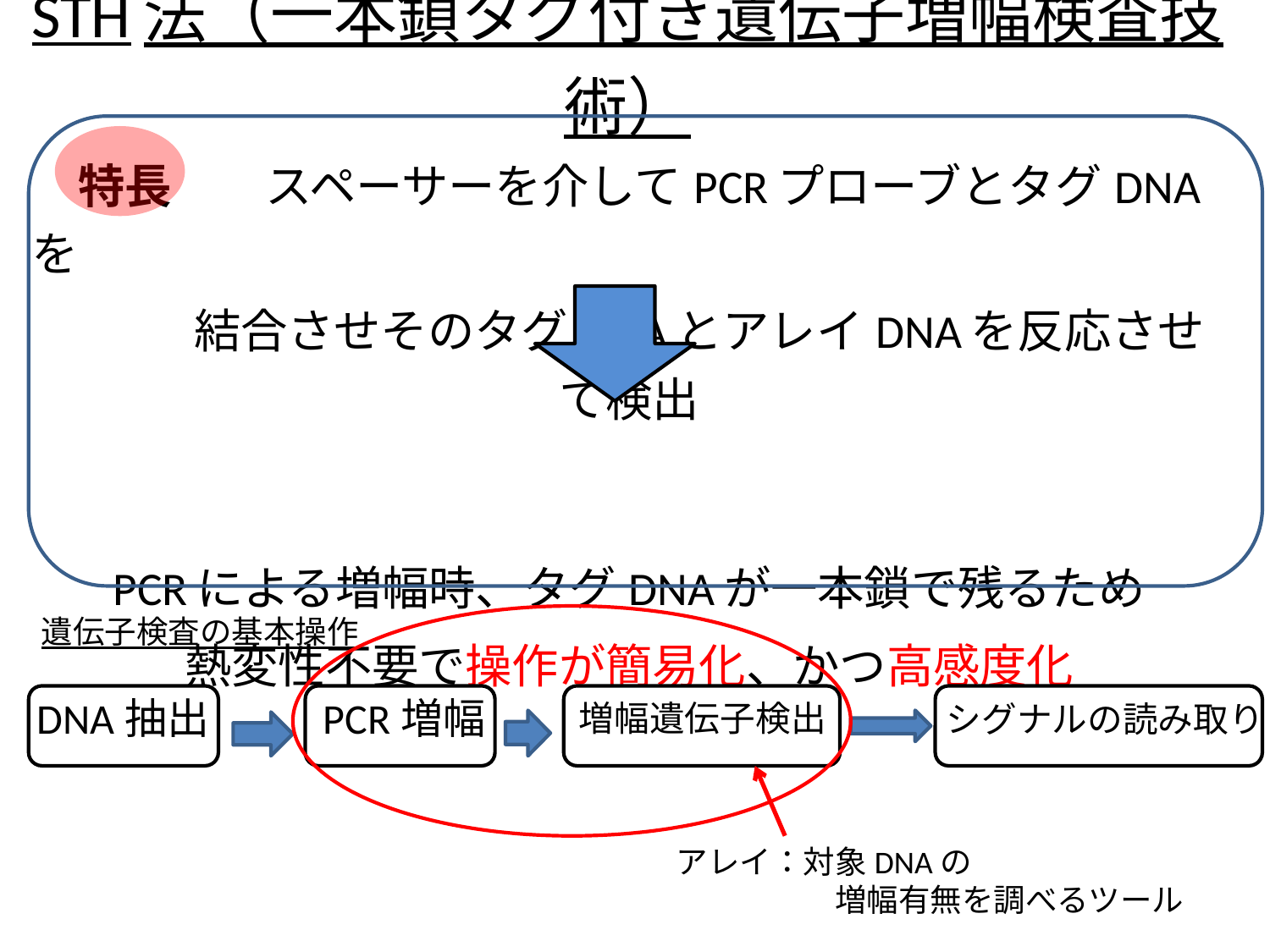

# STH法（一本鎖タグ付き遺伝子増幅検査技術）

　特長　　スペーサーを介してPCRプローブとタグDNAを
　　　結合させそのタグDNAとアレイDNAを反応させて検出

PCRによる増幅時、タグDNAが一本鎖で残るため
熱変性不要で操作が簡易化、かつ高感度化

遺伝子検査の基本操作

DNA抽出

PCR増幅

増幅遺伝子検出
シグナルの読み取り

アレイ：対象DNAの
　　　　　増幅有無を調べるツール